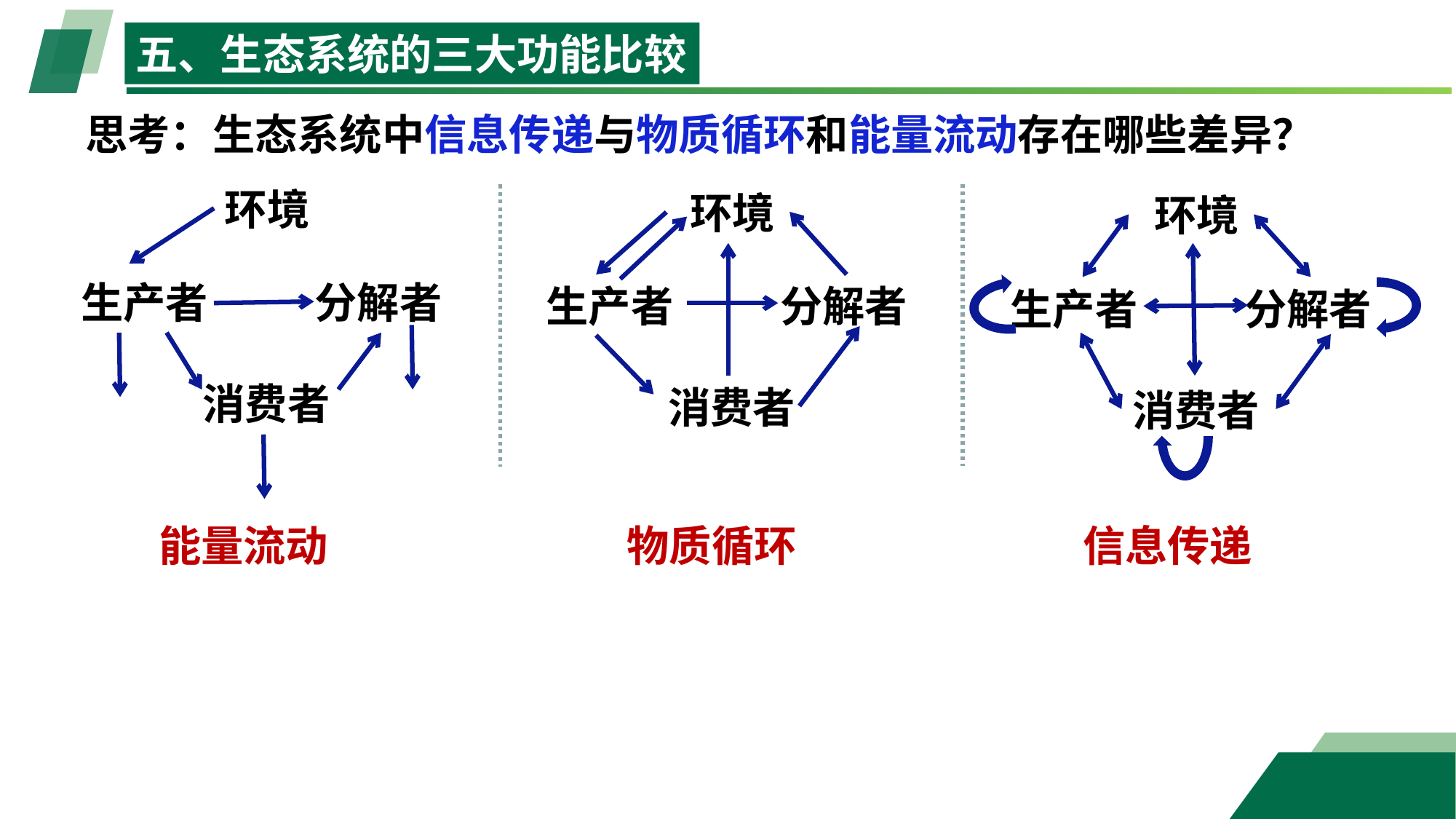

五、生态系统的三大功能比较
思考：生态系统中信息传递与物质循环和能量流动存在哪些差异？
环境
环境
环境

生产者
分解者
生产者
分解者
生产者
分解者
消费者
消费者
消费者
能量流动
物质循环
信息传递